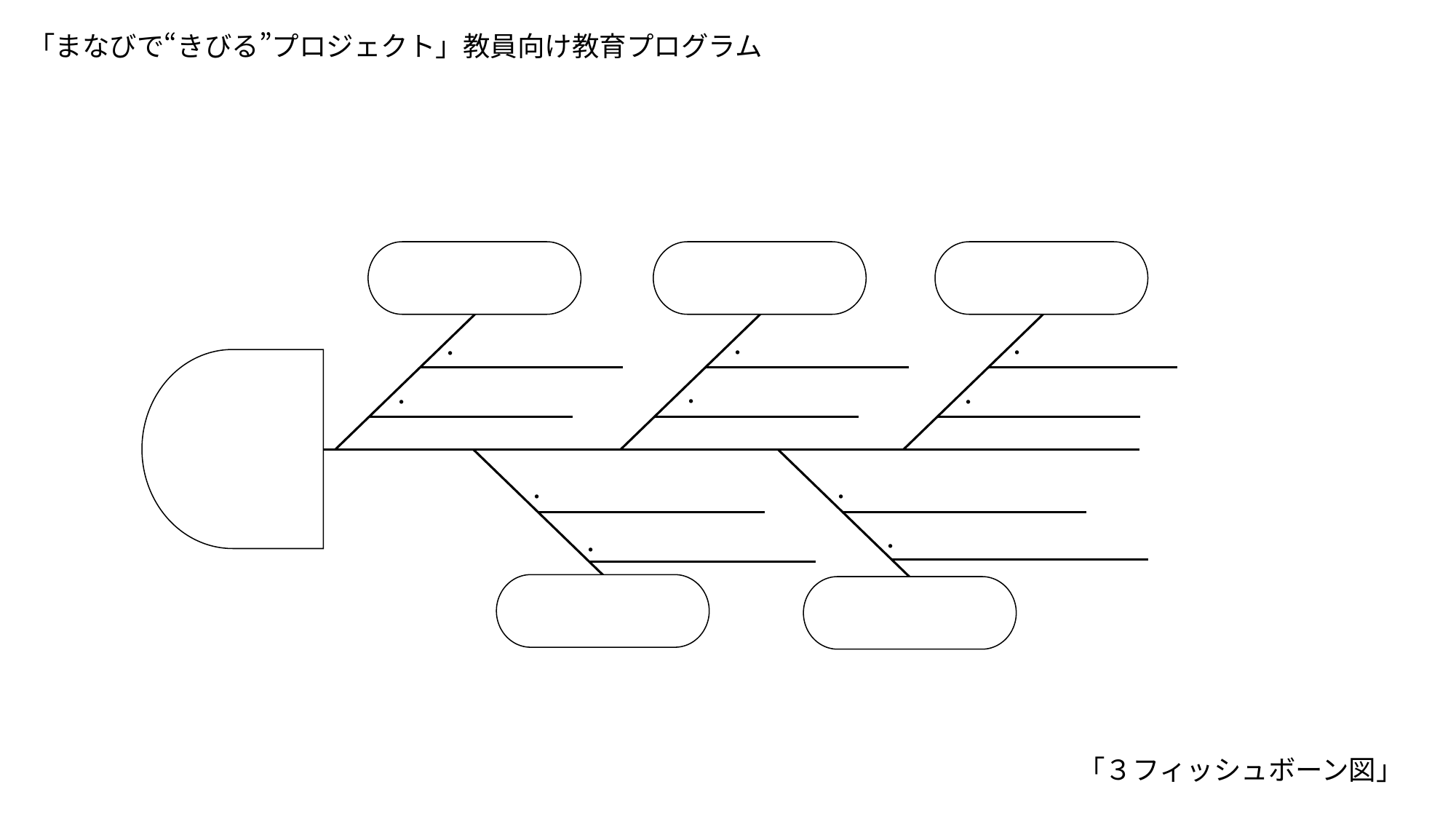

「まなびで“きびる”プロジェクト」教員向け教育プログラム

・
・
・

・
・
・
・
・
・
・

「３フィッシュボーン図」